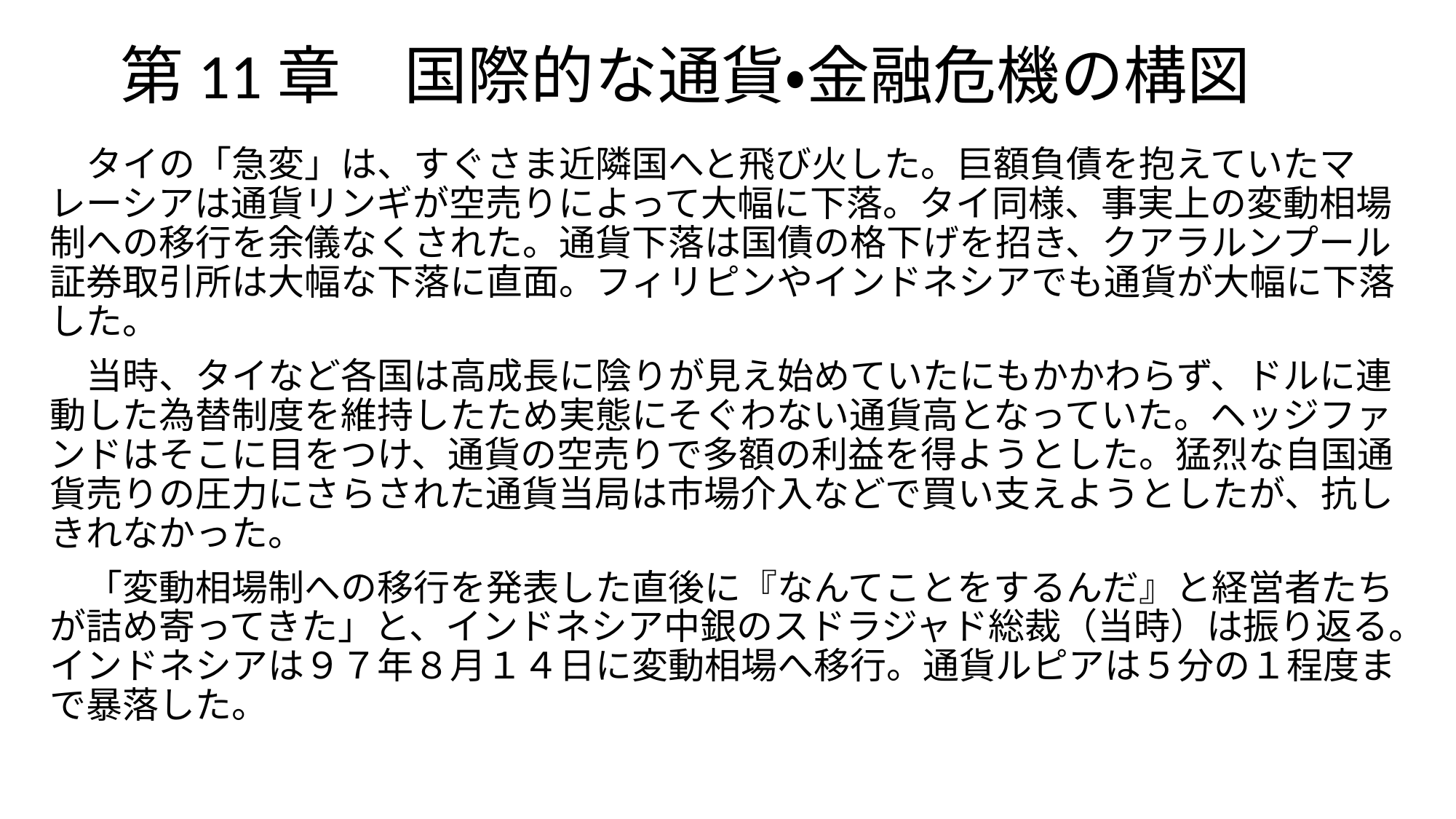

# 第11章　国際的な通貨・金融危機の構図
　タイの「急変」は、すぐさま近隣国へと飛び火した。巨額負債を抱えていたマレーシアは通貨リンギが空売りによって大幅に下落。タイ同様、事実上の変動相場制への移行を余儀なくされた。通貨下落は国債の格下げを招き、クアラルンプール証券取引所は大幅な下落に直面。フィリピンやインドネシアでも通貨が大幅に下落した。
　当時、タイなど各国は高成長に陰りが見え始めていたにもかかわらず、ドルに連動した為替制度を維持したため実態にそぐわない通貨高となっていた。ヘッジファンドはそこに目をつけ、通貨の空売りで多額の利益を得ようとした。猛烈な自国通貨売りの圧力にさらされた通貨当局は市場介入などで買い支えようとしたが、抗しきれなかった。
　「変動相場制への移行を発表した直後に『なんてことをするんだ』と経営者たちが詰め寄ってきた」と、インドネシア中銀のスドラジャド総裁（当時）は振り返る。インドネシアは９７年８月１４日に変動相場へ移行。通貨ルピアは５分の１程度まで暴落した。